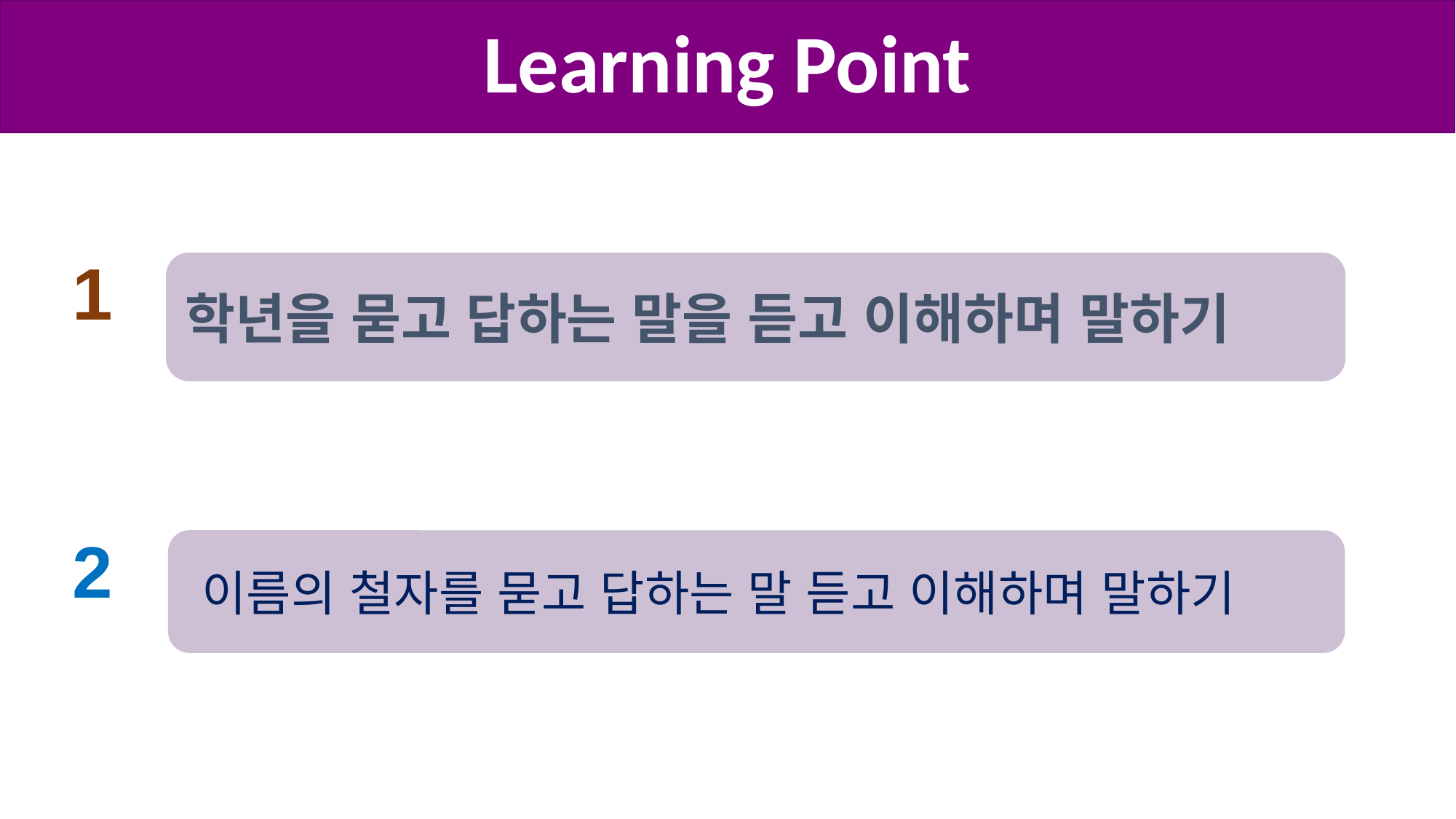

# Learning Point

1
학년을 묻고 답하는 말을 듣고 이해하며 말하기
2
 이름의 철자를 묻고 답하는 말 듣고 이해하며 말하기